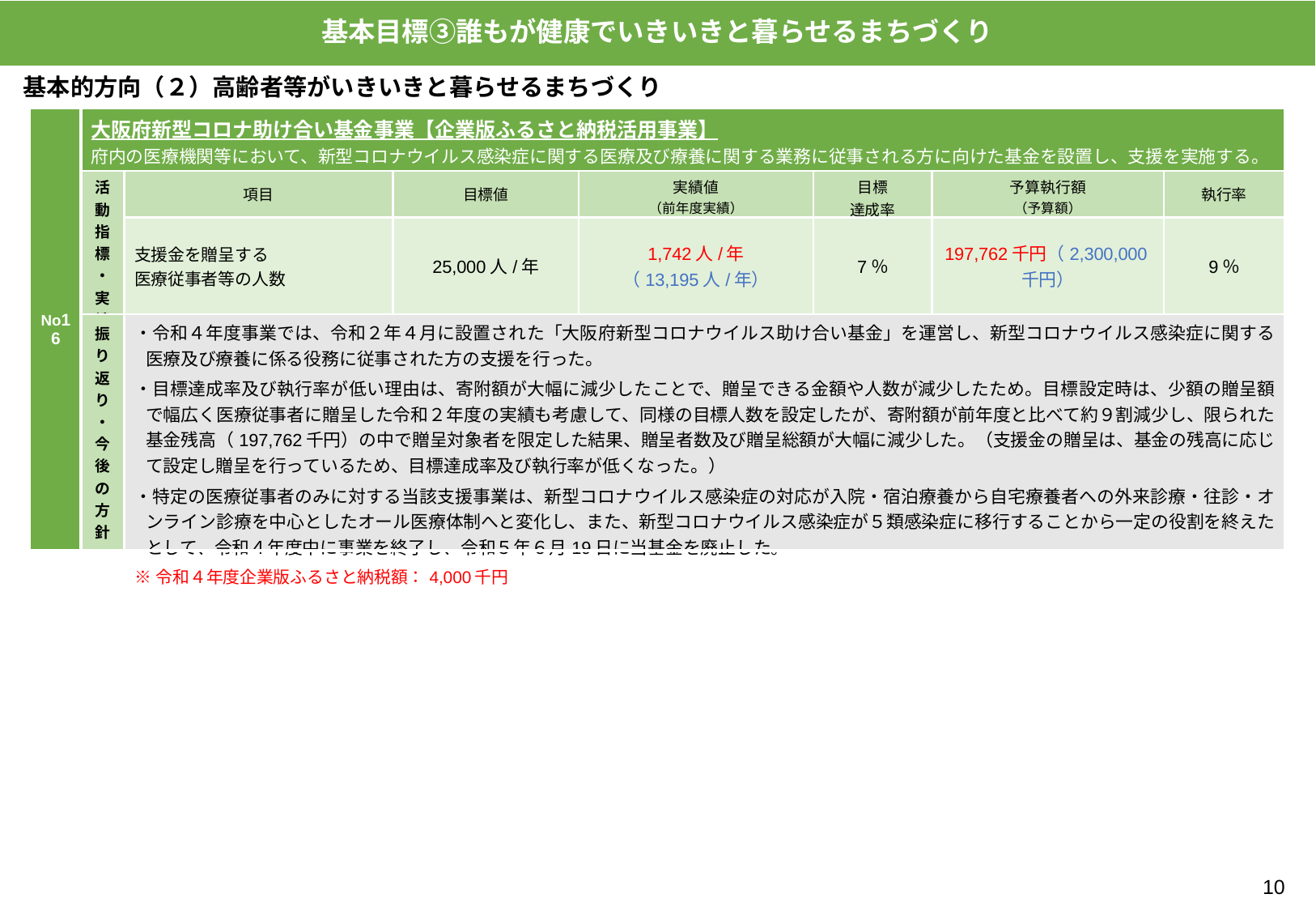

基本目標③誰もが健康でいきいきと暮らせるまちづくり
基本的方向（２）高齢者等がいきいきと暮らせるまちづくり
| No16 | 大阪府新型コロナ助け合い基金事業【企業版ふるさと納税活用事業】 府内の医療機関等において、新型コロナウイルス感染症に関する医療及び療養に関する業務に従事される方に向けた基金を設置し、支援を実施する。 |  |  |  |  |  |  |
| --- | --- | --- | --- | --- | --- | --- | --- |
|  | 活動指標・実績 | 項目 | 目標値 | 実績値 （前年度実績） | 目標 達成率 | 予算執行額 （予算額） | 執行率 |
|  |  | 支援金を贈呈する 医療従事者等の人数 | 25,000人/年 | 1,742人/年 （13,195人/年） | 7％ | 197,762千円（2,300,000千円） | 9％ |
|  | 振り返り・今後の方針 | ・令和４年度事業では、令和２年４月に設置された「大阪府新型コロナウイルス助け合い基金」を運営し、新型コロナウイルス感染症に関する医療及び療養に係る役務に従事された方の支援を行った。 ・目標達成率及び執行率が低い理由は、寄附額が大幅に減少したことで、贈呈できる金額や人数が減少したため。目標設定時は、少額の贈呈額で幅広く医療従事者に贈呈した令和２年度の実績も考慮して、同様の目標人数を設定したが、寄附額が前年度と比べて約９割減少し、限られた基金残高（197,762千円）の中で贈呈対象者を限定した結果、贈呈者数及び贈呈総額が大幅に減少した。（支援金の贈呈は、基金の残高に応じて設定し贈呈を行っているため、目標達成率及び執行率が低くなった。） ・特定の医療従事者のみに対する当該支援事業は、新型コロナウイルス感染症の対応が入院・宿泊療養から自宅療養者への外来診療・往診・オンライン診療を中心としたオール医療体制へと変化し、また、新型コロナウイルス感染症が５類感染症に移行することから一定の役割を終えたとして、令和４年度中に事業を終了し、令和５年６月19日に当基金を廃止した。 ※令和４年度企業版ふるさと納税額：4,000千円 |  |  |  |  |  |
10